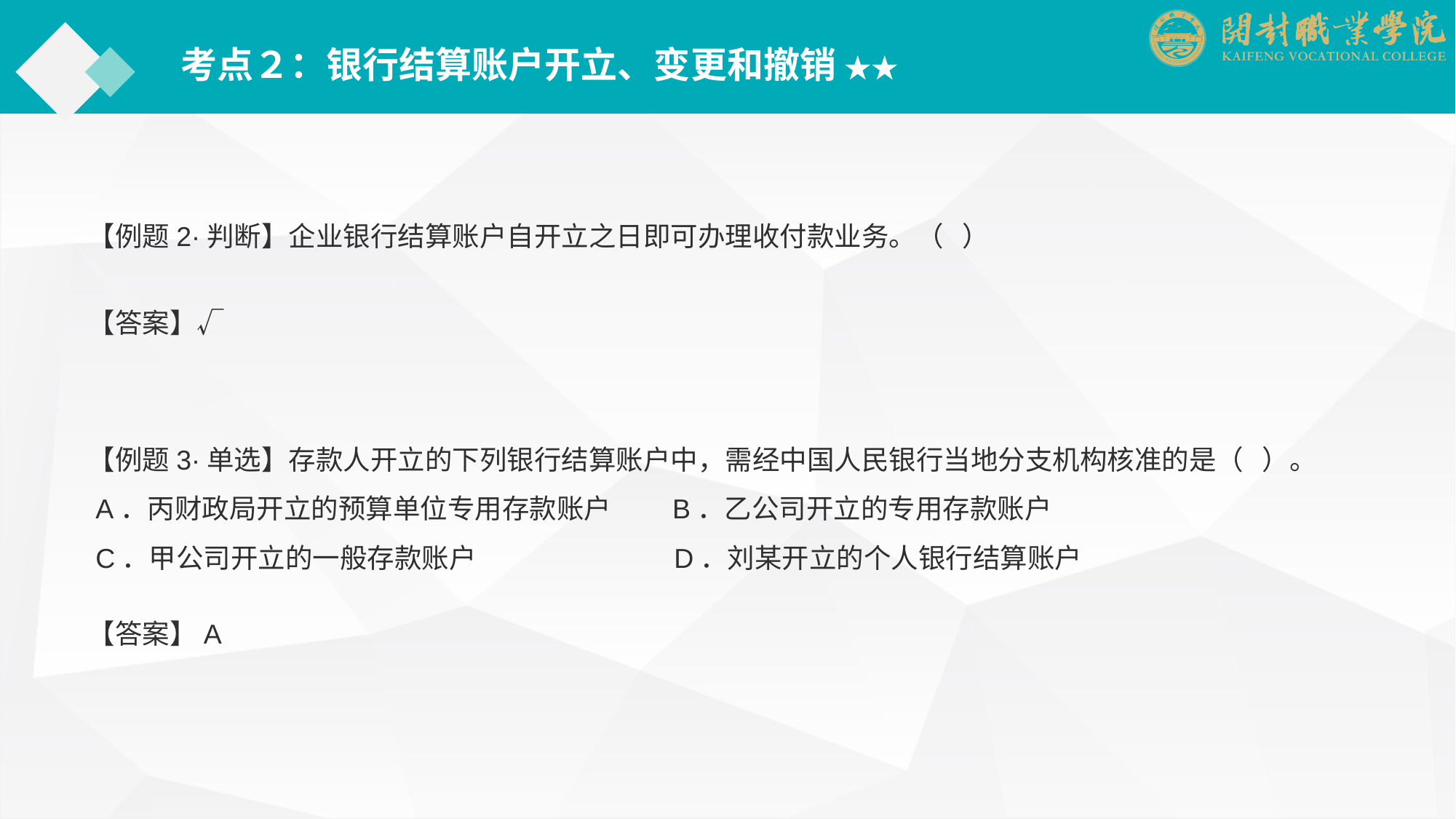

考点２：银行结算账户开立、变更和撤销 ★★
【例题2·判断】企业银行结算账户自开立之日即可办理收付款业务。（   ）
【答案】√
【例题3·单选】存款人开立的下列银行结算账户中，需经中国人民银行当地分支机构核准的是（   ）。
 A．丙财政局开立的预算单位专用存款账户　　B．乙公司开立的专用存款账户
 C．甲公司开立的一般存款账户　　　　　　　D．刘某开立的个人银行结算账户
【答案】A